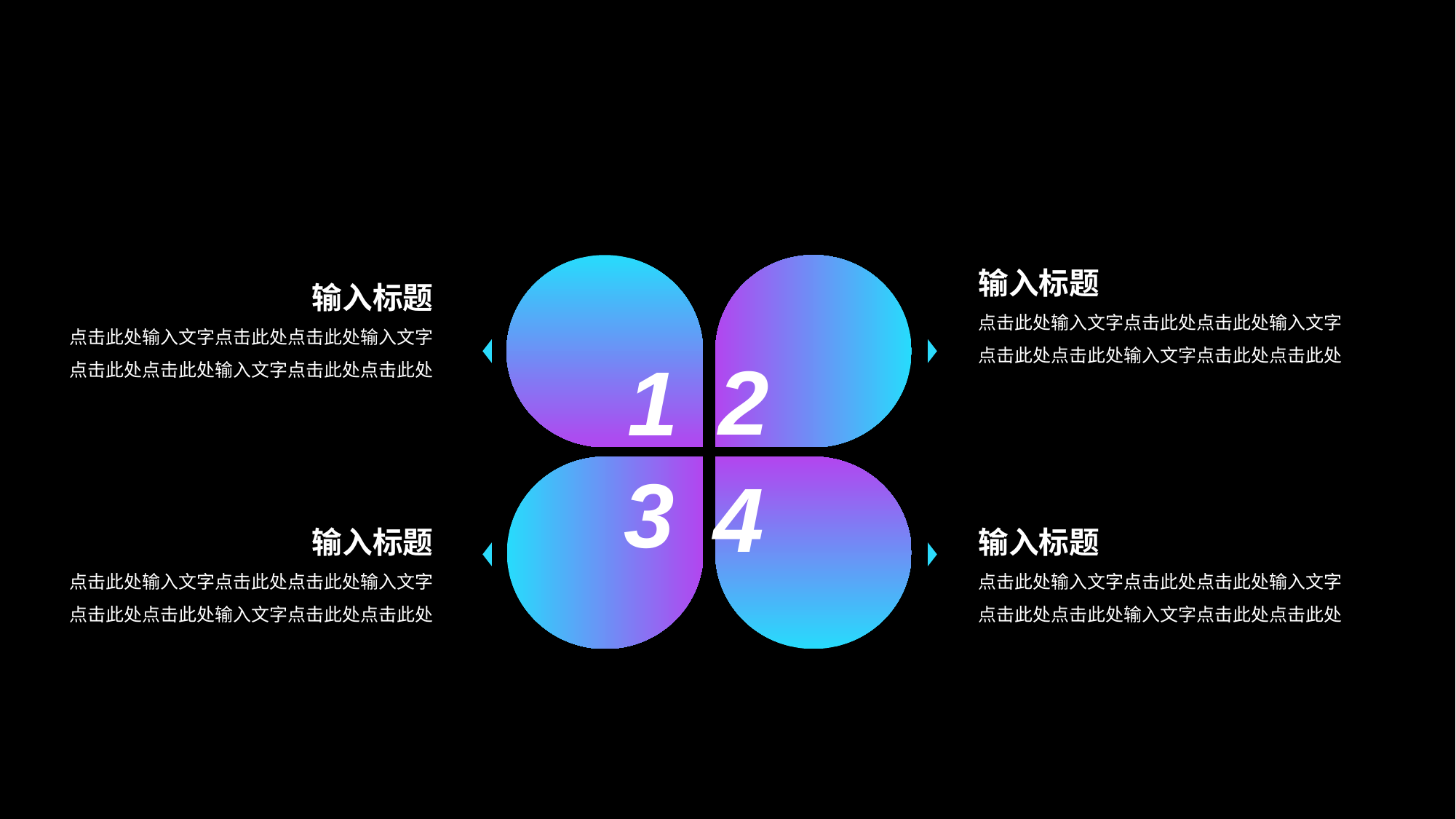

输入标题
点击此处输入文字点击此处点击此处输入文字点击此处点击此处输入文字点击此处点击此处
输入标题
点击此处输入文字点击此处点击此处输入文字点击此处点击此处输入文字点击此处点击此处

2
1

3

4

输入标题
点击此处输入文字点击此处点击此处输入文字点击此处点击此处输入文字点击此处点击此处
输入标题
点击此处输入文字点击此处点击此处输入文字点击此处点击此处输入文字点击此处点击此处